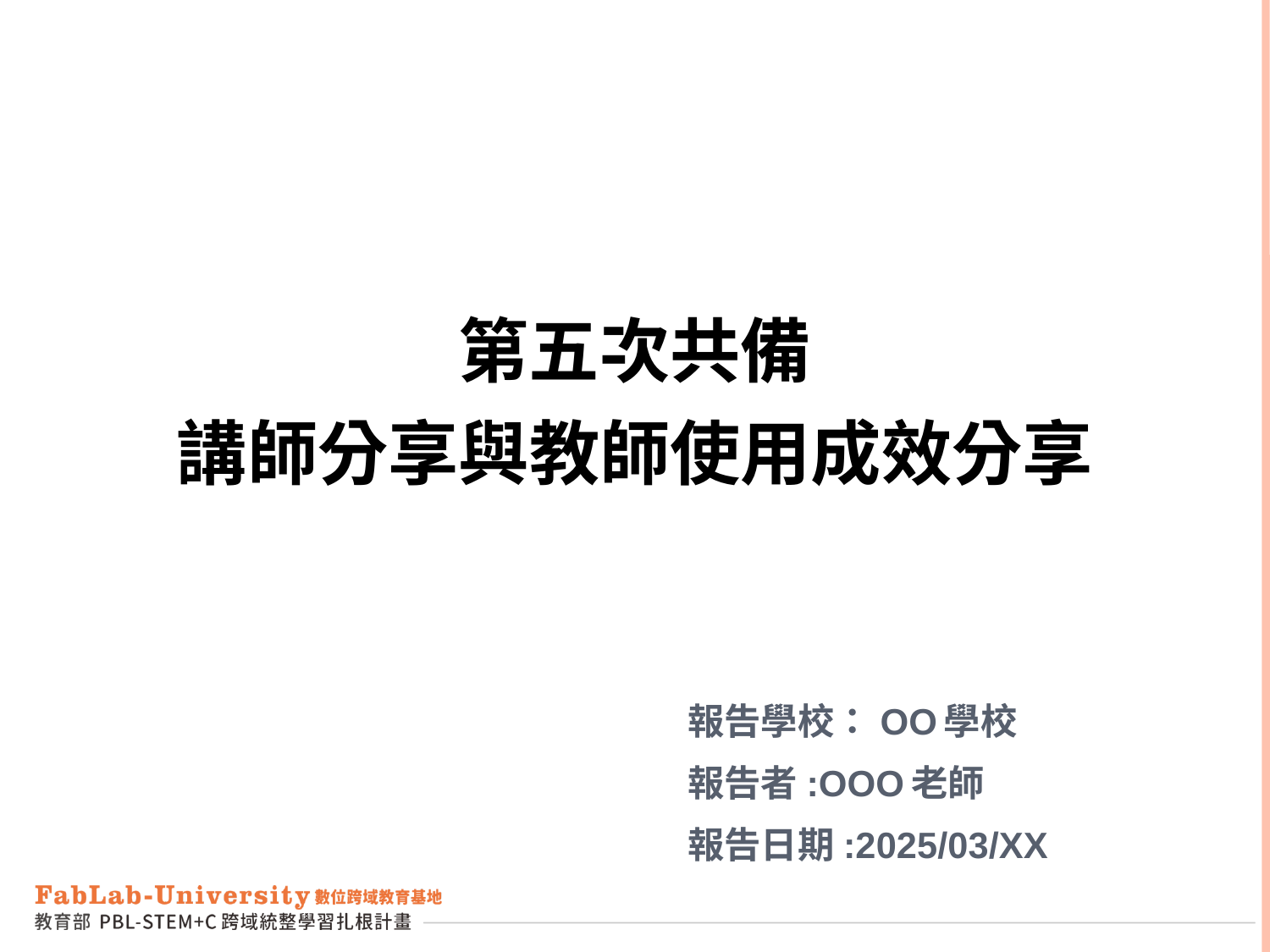

# 第五次共備 講師分享與教師使用成效分享
報告學校：OO學校
報告者:OOO老師
報告日期:2025/03/XX